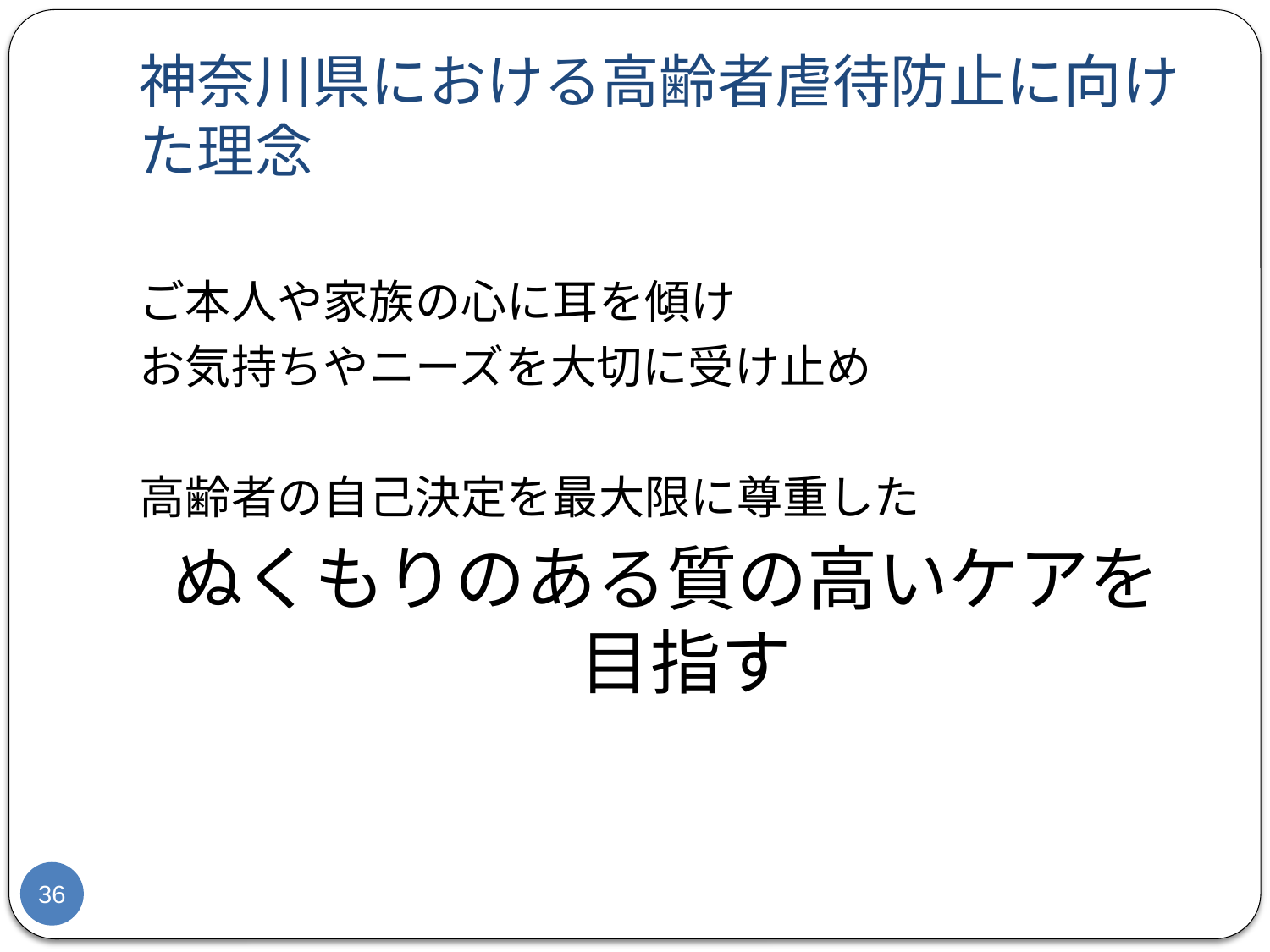

# 神奈川県における高齢者虐待防止に向けた理念

ご本人や家族の心に耳を傾け
お気持ちやニーズを大切に受け止め

高齢者の自己決定を最大限に尊重した
ぬくもりのある質の高いケアを目指す

36